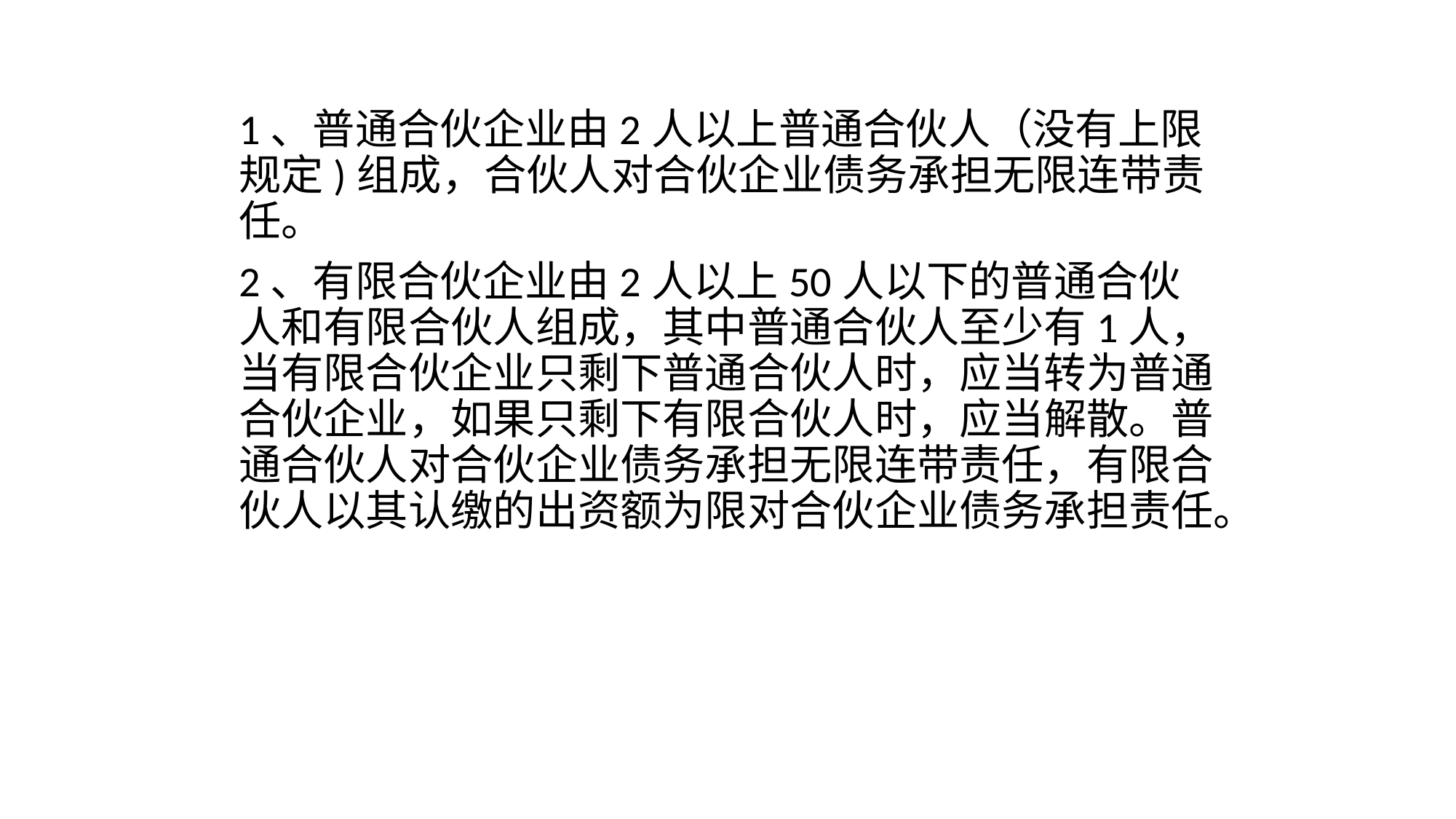

1、普通合伙企业由2人以上普通合伙人（没有上限规定)组成，合伙人对合伙企业债务承担无限连带责任。
2、有限合伙企业由2人以上50人以下的普通合伙人和有限合伙人组成，其中普通合伙人至少有1人，当有限合伙企业只剩下普通合伙人时，应当转为普通合伙企业，如果只剩下有限合伙人时，应当解散。普通合伙人对合伙企业债务承担无限连带责任，有限合伙人以其认缴的出资额为限对合伙企业债务承担责任。